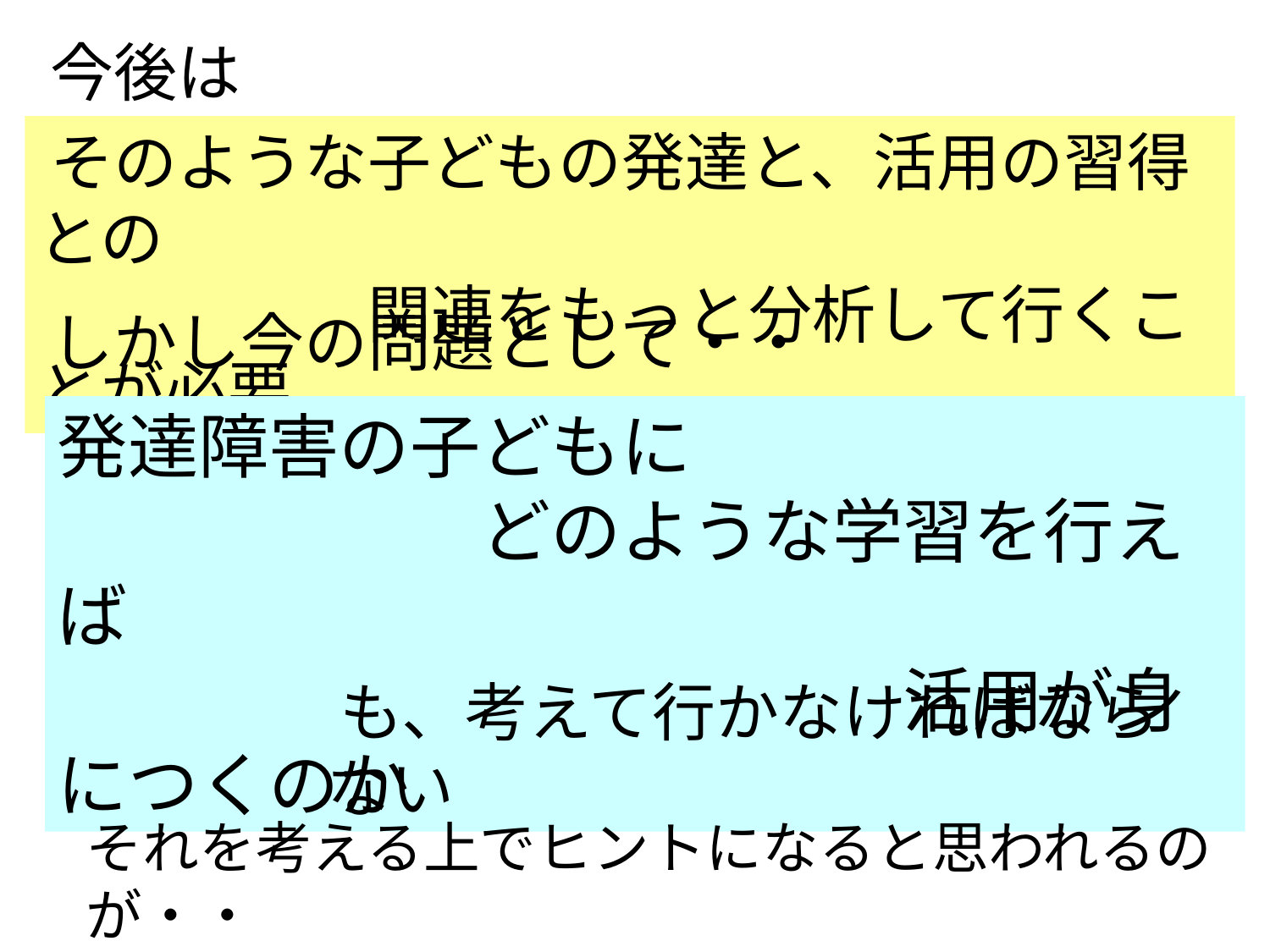

今後は
そのような子どもの発達と、活用の習得との
　　　　　関連をもっと分析して行くことが必要
しかし今の問題として・・
発達障害の子どもに
　　　　　　どのような学習を行えば
　　　　　　　　　　　　活用が身につくのか
も、考えて行かなければならない
それを考える上でヒントになると思われるのが・・